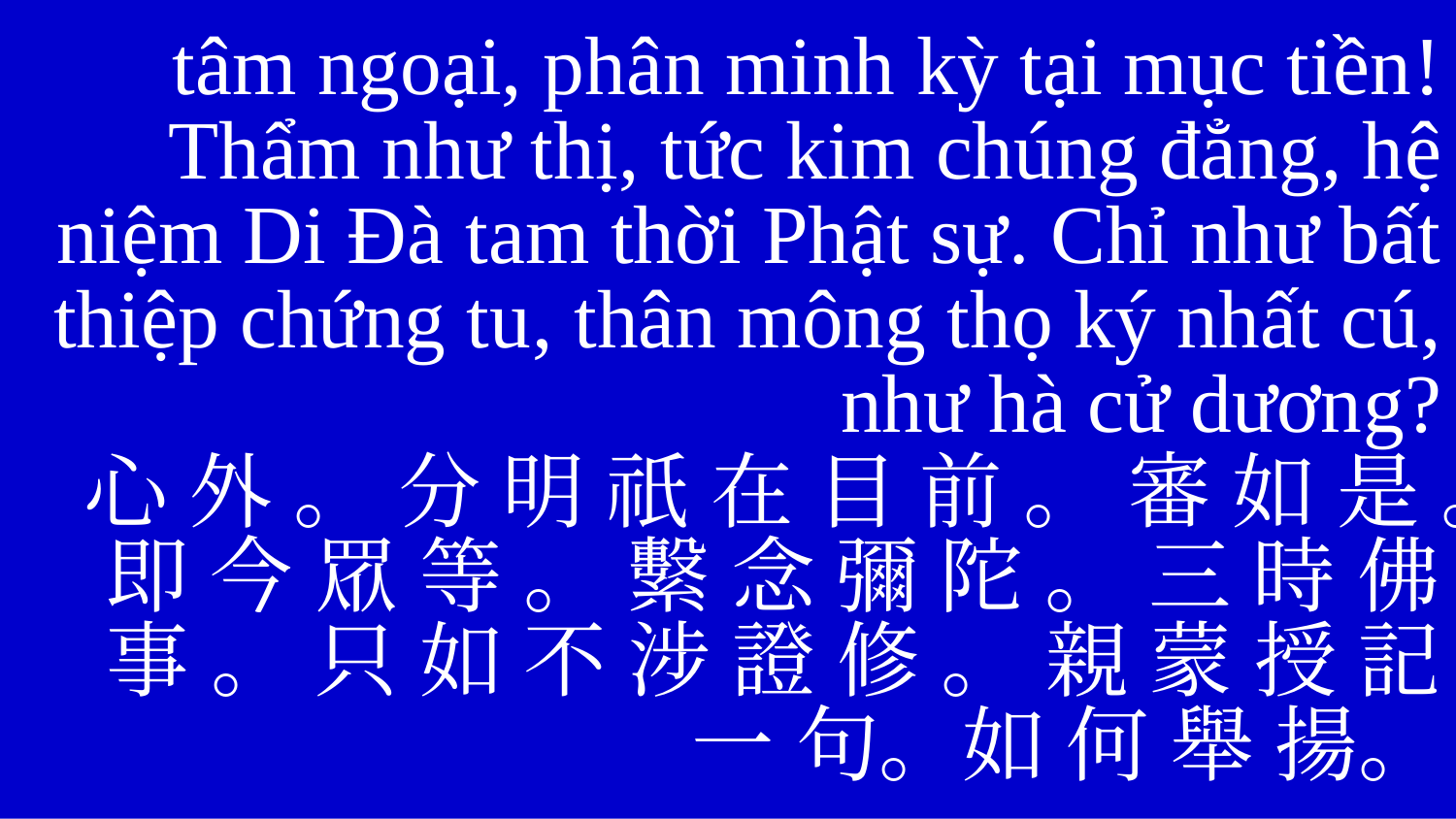

tâm ngoại, phân minh kỳ tại mục tiền! Thẩm như thị, tức kim chúng đẳng, hệ niệm Di Đà tam thời Phật sự. Chỉ như bất thiệp chứng tu, thân mông thọ ký nhất cú, như hà cử dương?
心 外 。 分 明 祇 在 目 前 。 審 如 是 。 即 今 眾 等 。 繫 念 彌 陀 。 三 時 佛 事 。 只 如 不 涉 證 修 。 親 蒙 授 記 一 句。如 何 舉 揚。